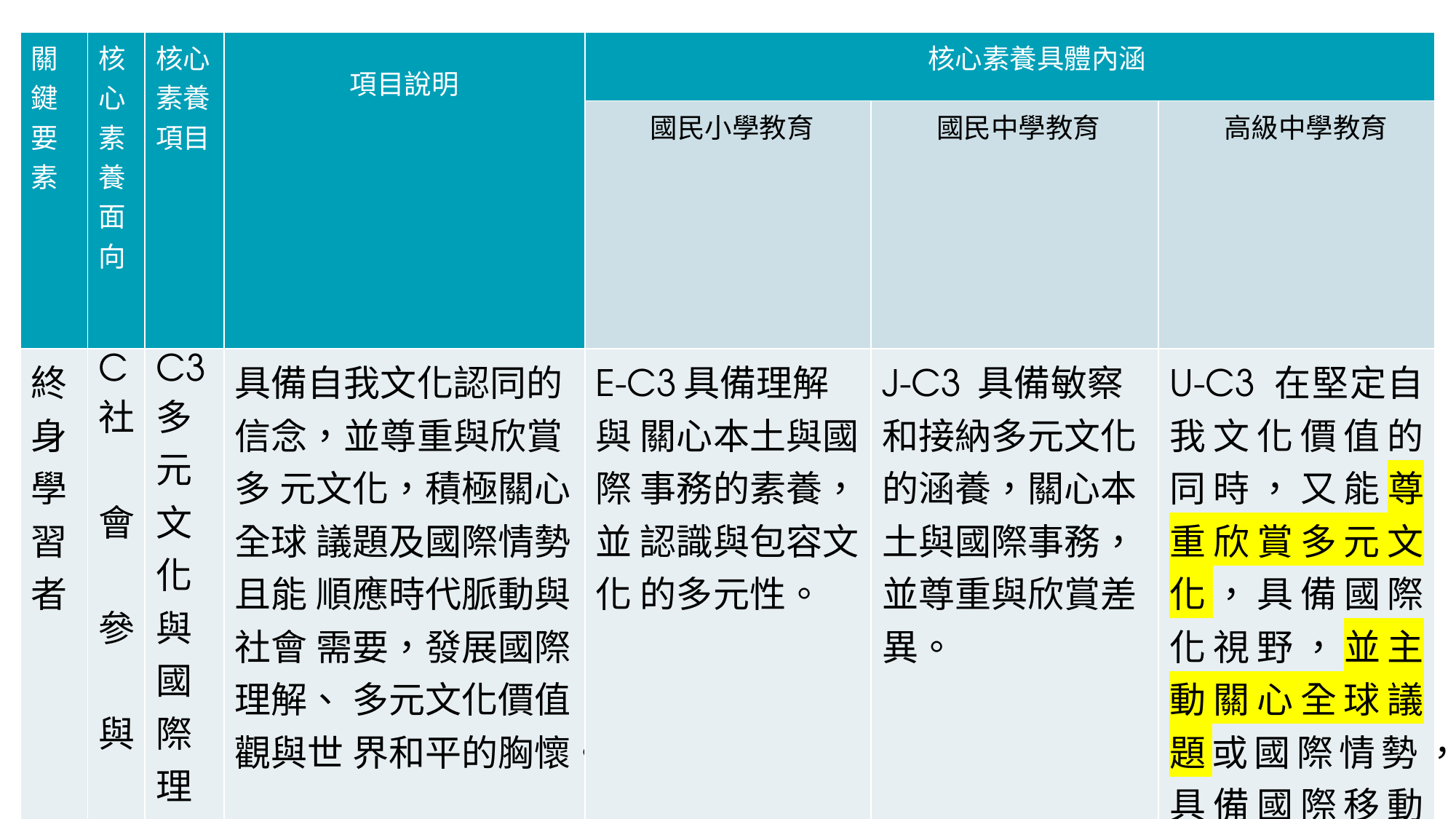

| 關鍵要素 | 核心素養面向 | 核心素養項目 | 項目說明 | 核心素養具體內涵 |  |  |
| --- | --- | --- | --- | --- | --- | --- |
|  |  |  |  | 國民小學教育 | 國民中學教育 | 高級中學教育 |
| 終身學習者 | C 社 會 參 與 | C3 多元 文化 與 國際 理解 | 具備自我文化認同的 信念，並尊重與欣賞多 元文化，積極關心全球 議題及國際情勢，且能 順應時代脈動與社會 需要，發展國際理解、 多元文化價值觀與世 界和平的胸懷。 | E-C3具備理解與 關心本土與國際 事務的素養，並 認識與包容文化 的多元性。 | J-C3 具備敏察和接納多元文化的涵養，關心本土與國際事務，並尊重與欣賞差異。 | U-C3 在堅定自 我文化價值的同時，又能尊重欣賞多元文化，具備國際化視野，並主動關心全球議題或國際情勢，具備國際移動力。 |